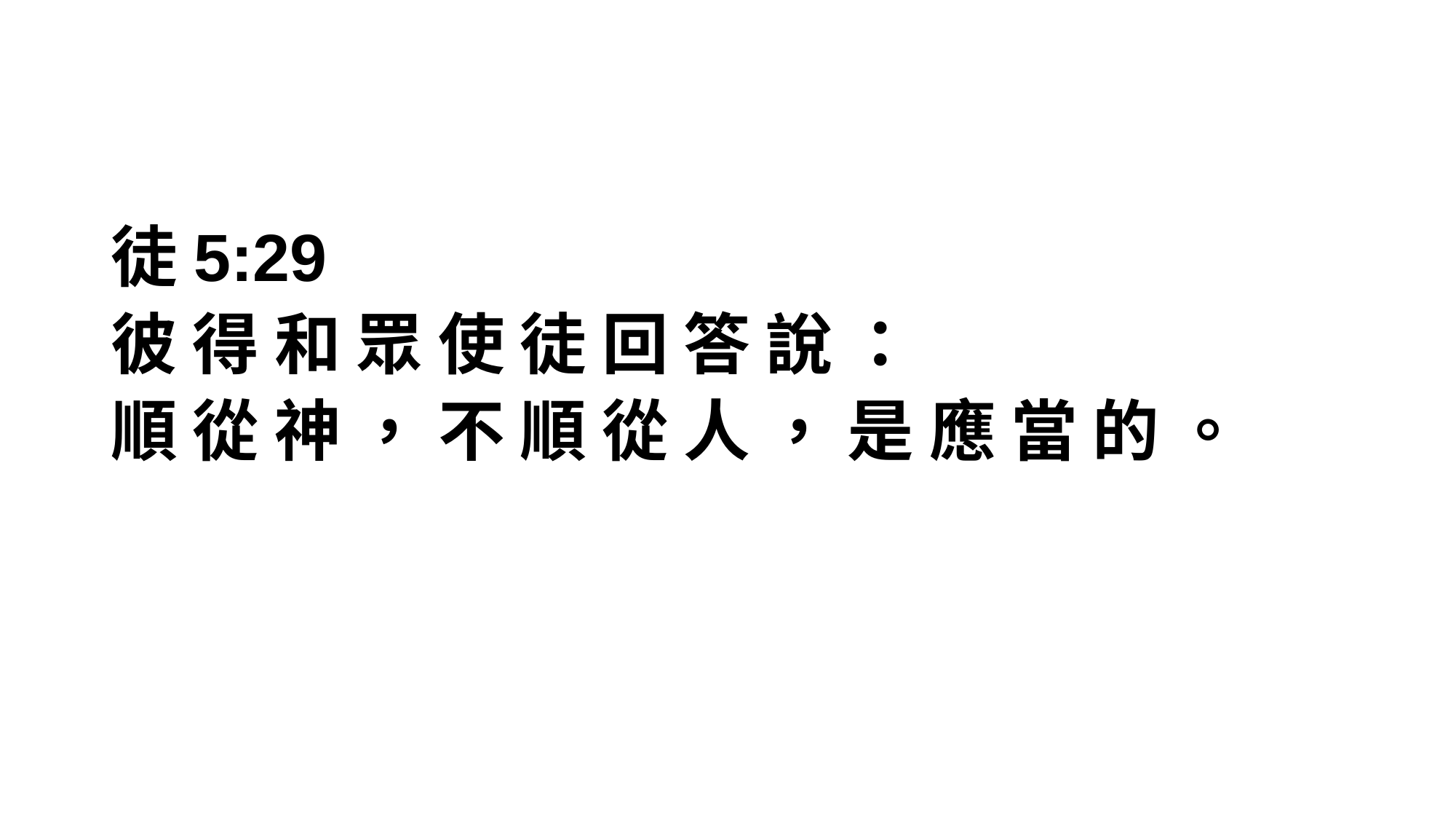

徒5:29
彼 得 和 眾 使 徒 回 答 說 ：
順 從 神 ， 不 順 從 人 ， 是 應 當 的 。